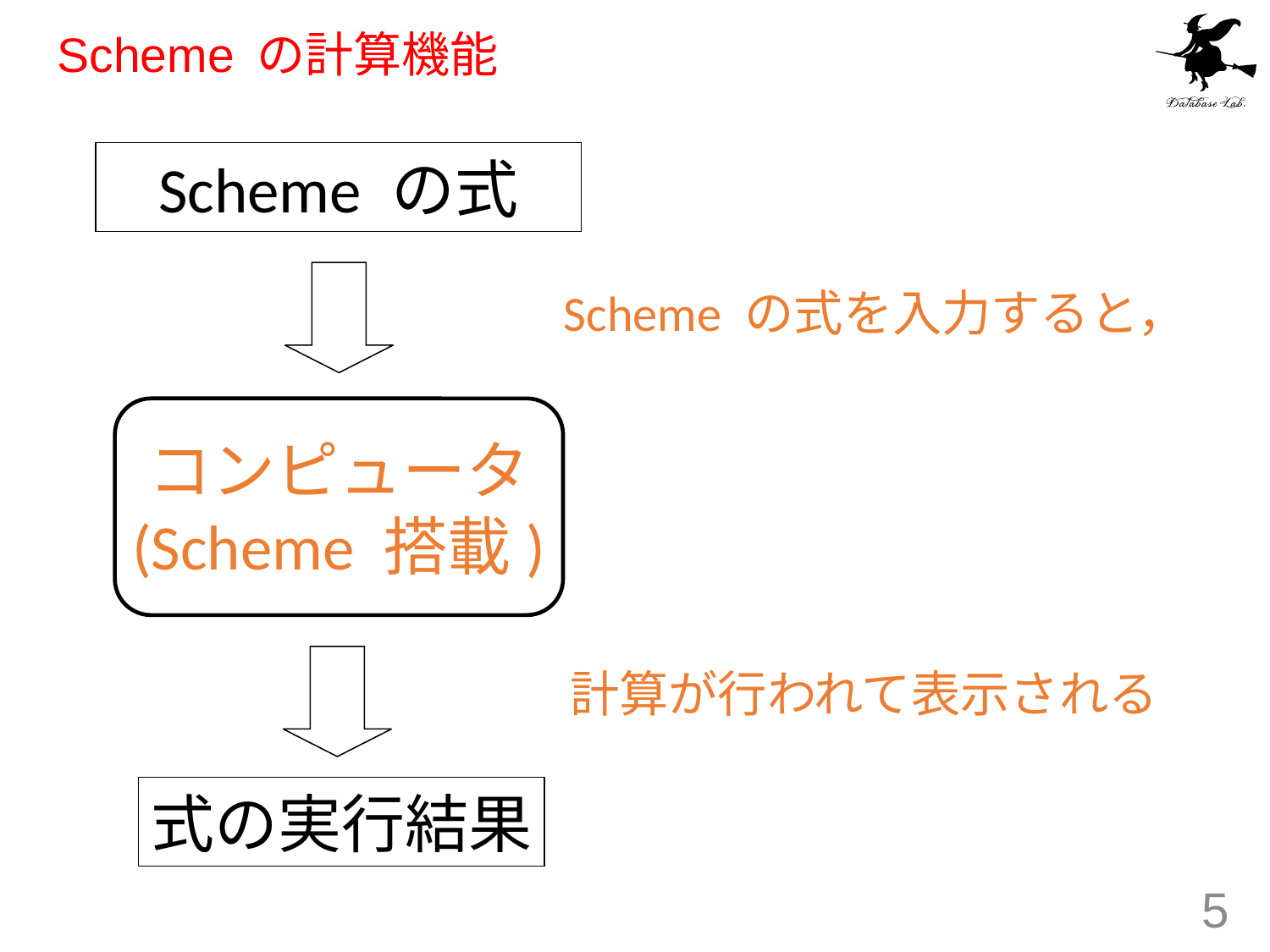

# Scheme の計算機能
Scheme の式

Scheme の式を入力すると，
コンピュータ
(Scheme 搭載)

計算が行われて表示される
式の実行結果
5